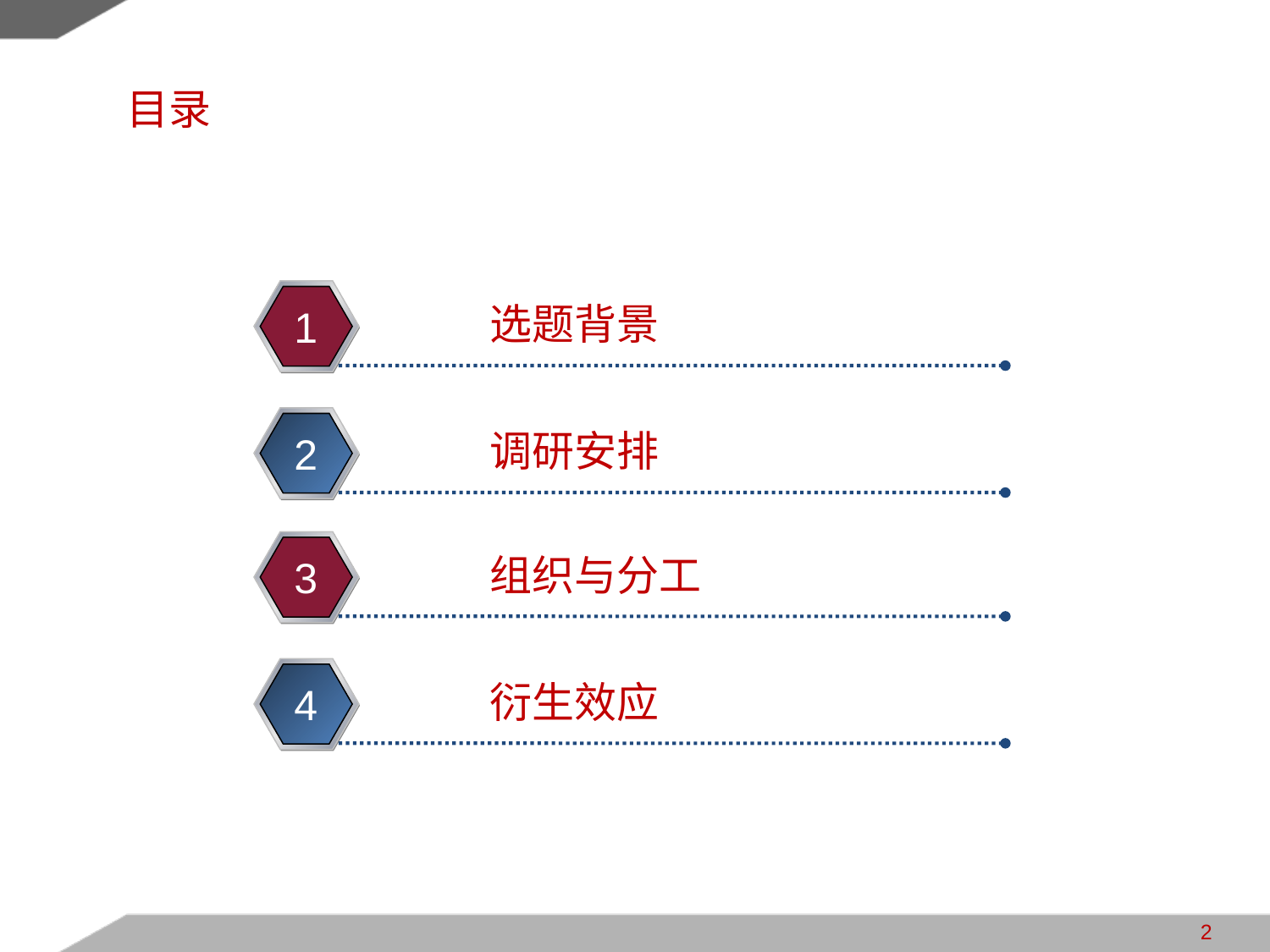

# 目录

选题背景
1

调研安排
2

组织与分工
3

衍生效应
4

2